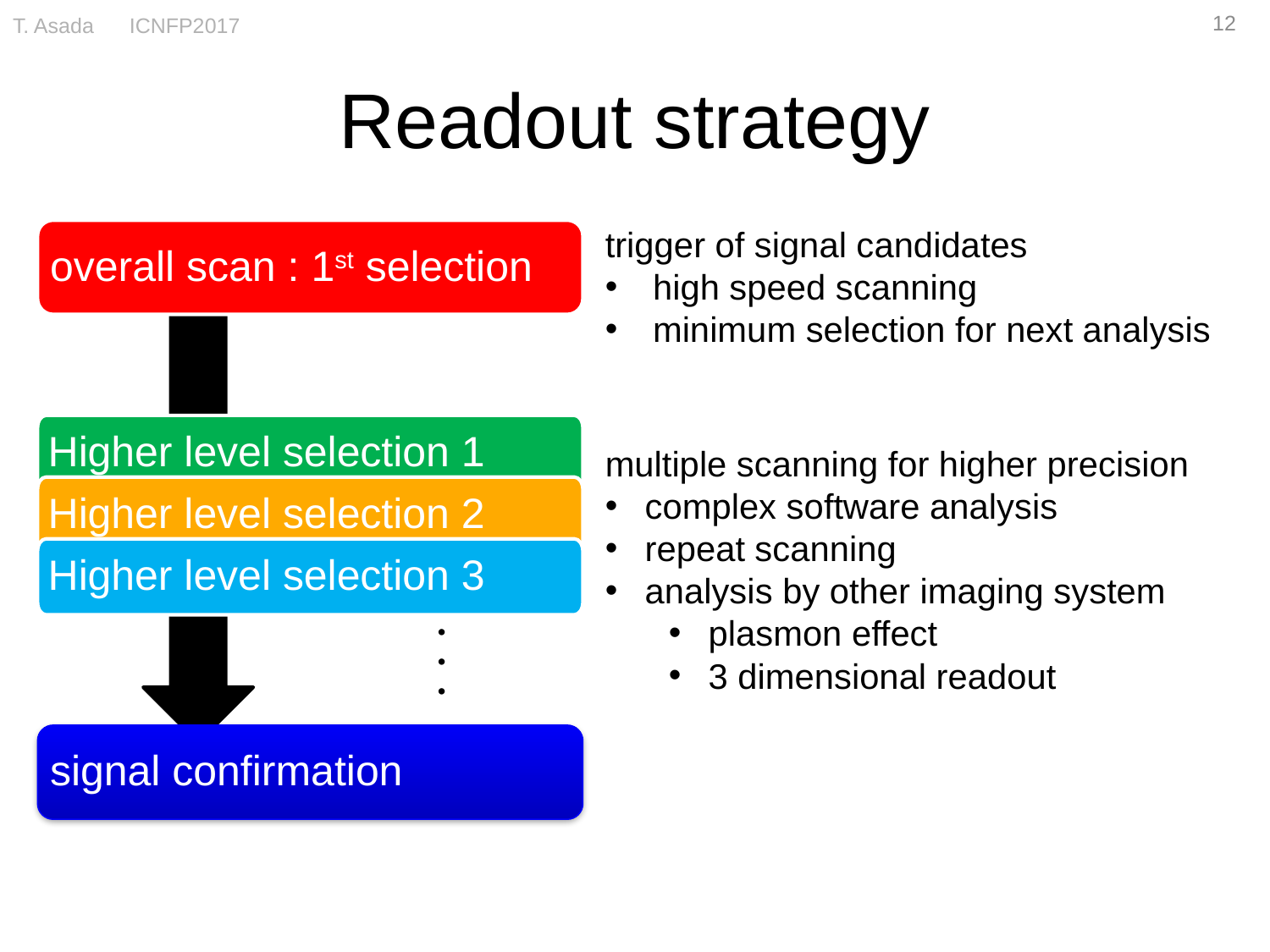

12
T. Asada      ICNFP2017
# Readout strategy
trigger of signal candidates
high speed scanning
minimum selection for next analysis

overall scan : 1st selection
Higher level selection 1
Higher level selection 2
Higher level selection 3
signal confirmation
multiple scanning for higher precision
complex software analysis
repeat scanning
analysis by other imaging system
plasmon effect
3 dimensional readout
・
・
・